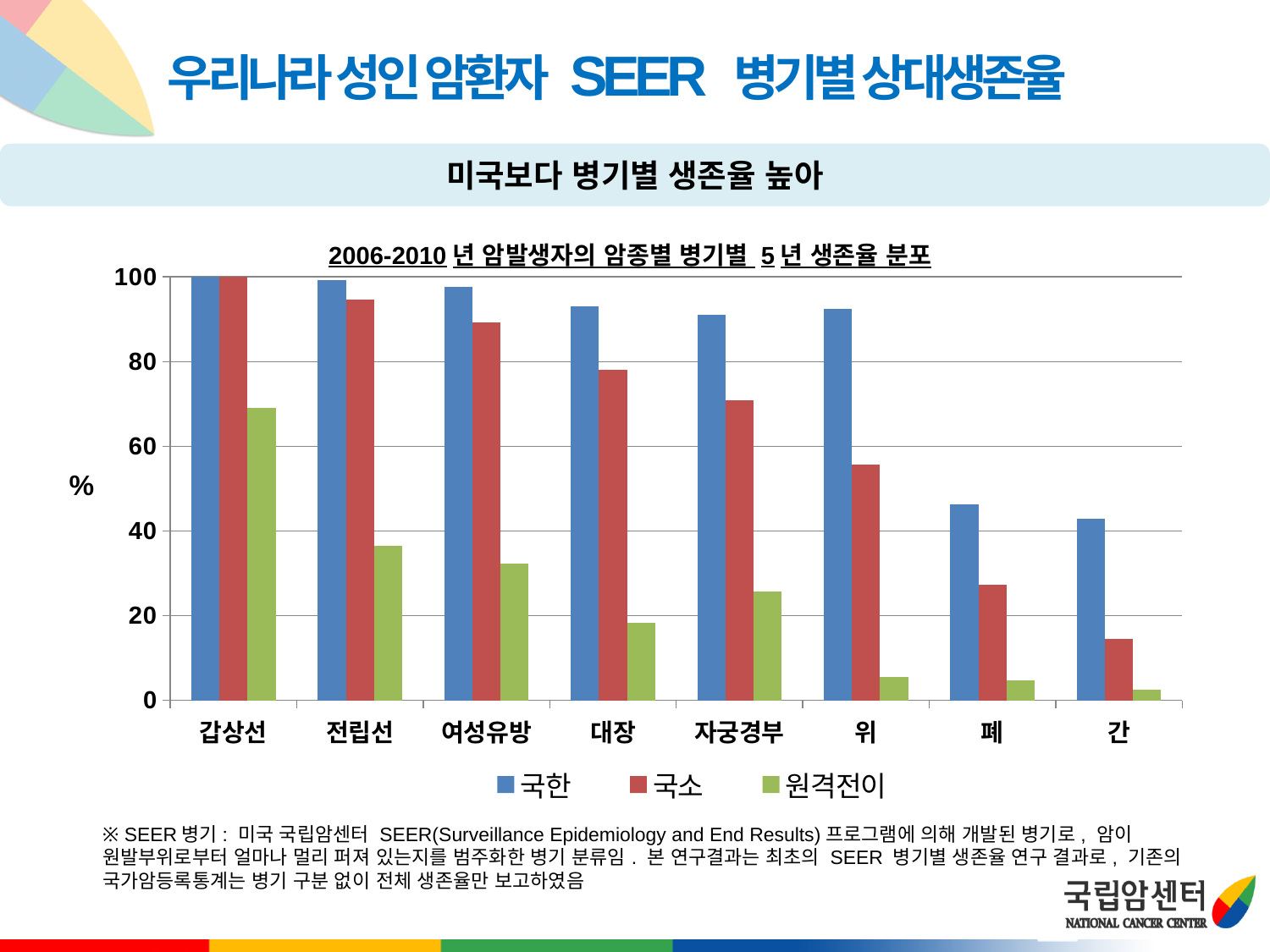

우리나라 성인 암환자 SEER 병기별 상대생존율
미국보다 병기별 생존율 높아
2006-2010년 암발생자의 암종별 병기별 5년 생존율 분포

### Chart

| Category | 국한 | 국소 | 원격전이 |
|---|---|---|---|
| 갑상선 | 100.4 | 100.1 | 69.1 |
| 전립선 | 99.2 | 94.7 | 36.4 |
| 여성유방 | 97.6 | 89.2 | 32.2 |
| 대장 | 93.0 | 78.0 | 18.3 |
| 자궁경부 | 91.1 | 70.9 | 25.8 |
| 위 | 92.4 | 55.7 | 5.5 |
| 폐 | 46.3 | 27.2 | 4.8 |
| 간 | 42.8 | 14.5 | 2.5 |
※ SEER병기: 미국 국립암센터 SEER(Surveillance Epidemiology and End Results)프로그램에 의해 개발된 병기로, 암이 원발부위로부터 얼마나 멀리 퍼져 있는지를 범주화한 병기 분류임. 본 연구결과는 최초의 SEER 병기별 생존율 연구 결과로, 기존의 국가암등록통계는 병기 구분 없이 전체 생존율만 보고하였음